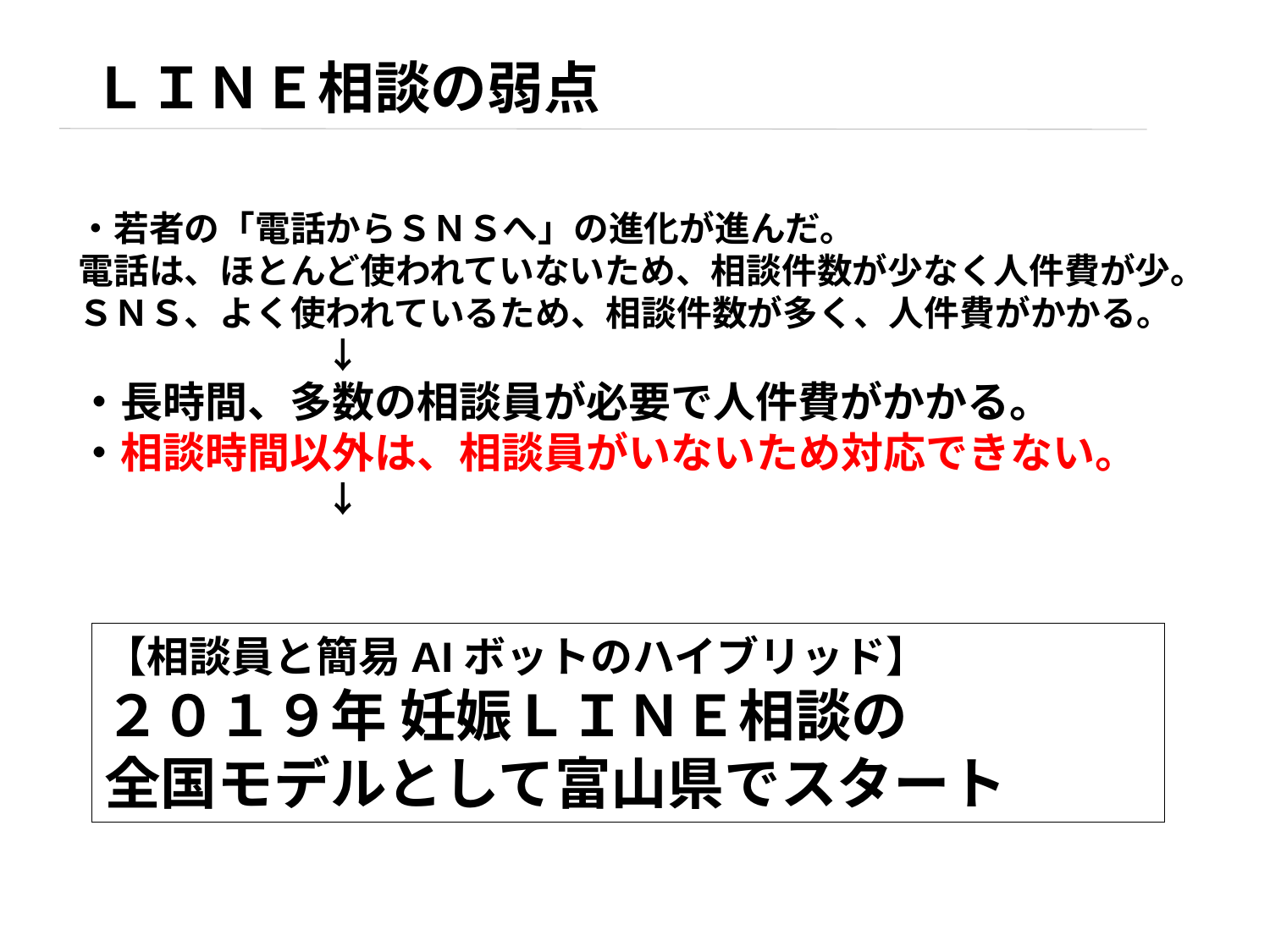

ＬＩＮＥ相談の弱点
・若者の「電話からＳＮＳへ」の進化が進んだ。
電話は、ほとんど使われていないため、相談件数が少なく人件費が少。
ＳＮＳ、よく使われているため、相談件数が多く、人件費がかかる。
　　　　　　　↓
・長時間、多数の相談員が必要で人件費がかかる。
・相談時間以外は、相談員がいないため対応できない。
　　　　　　　↓

【相談員と簡易AIボットのハイブリッド】
２０１９年 妊娠ＬＩＮＥ相談の
全国モデルとして富山県でスタート